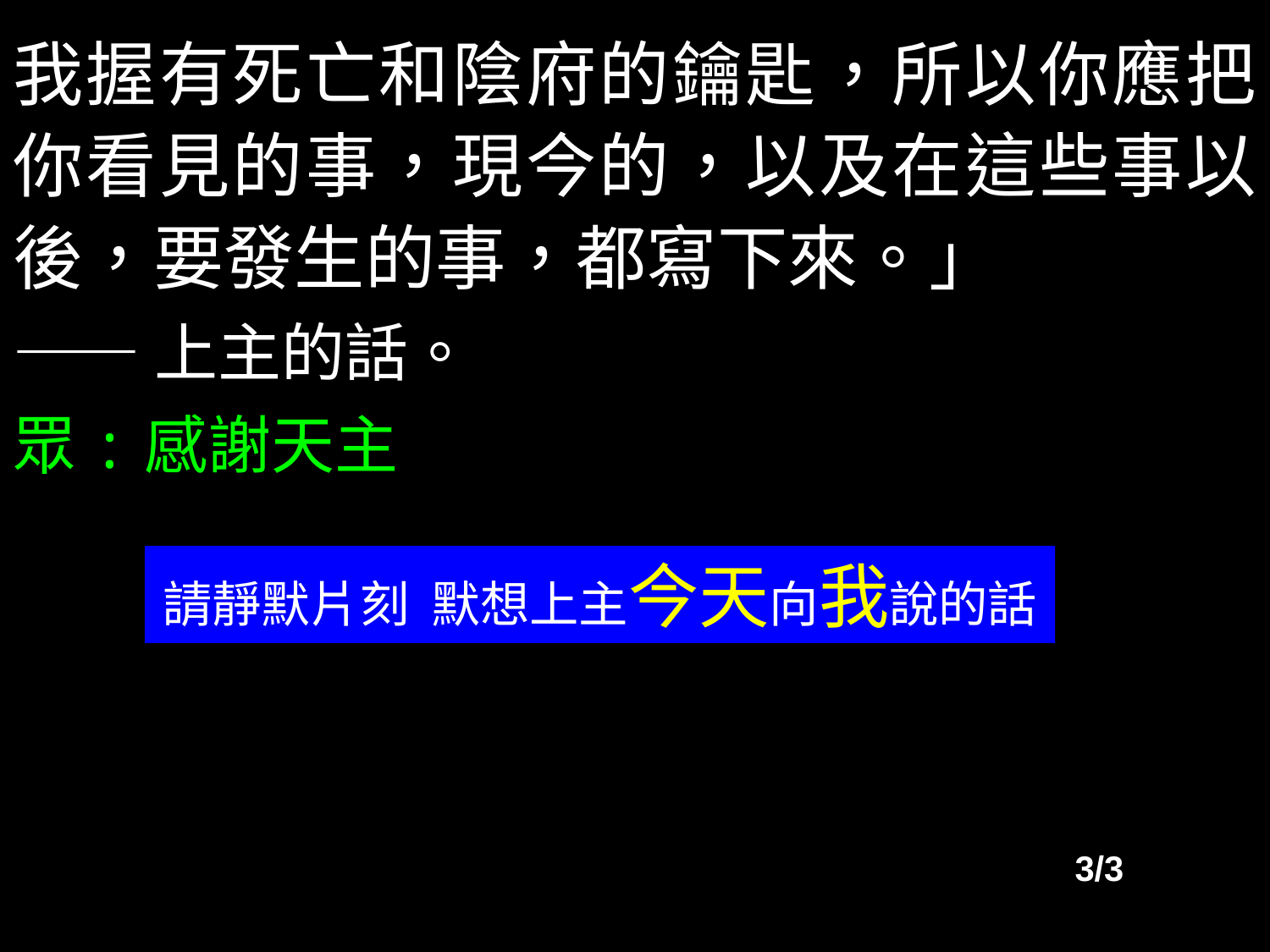

我握有死亡和陰府的鑰匙，所以你應把你看見的事，現今的，以及在這些事以後，要發生的事，都寫下來。」
——上主的話。
眾:感謝天主

請靜默片刻  默想上主今天向我說的話
3/3